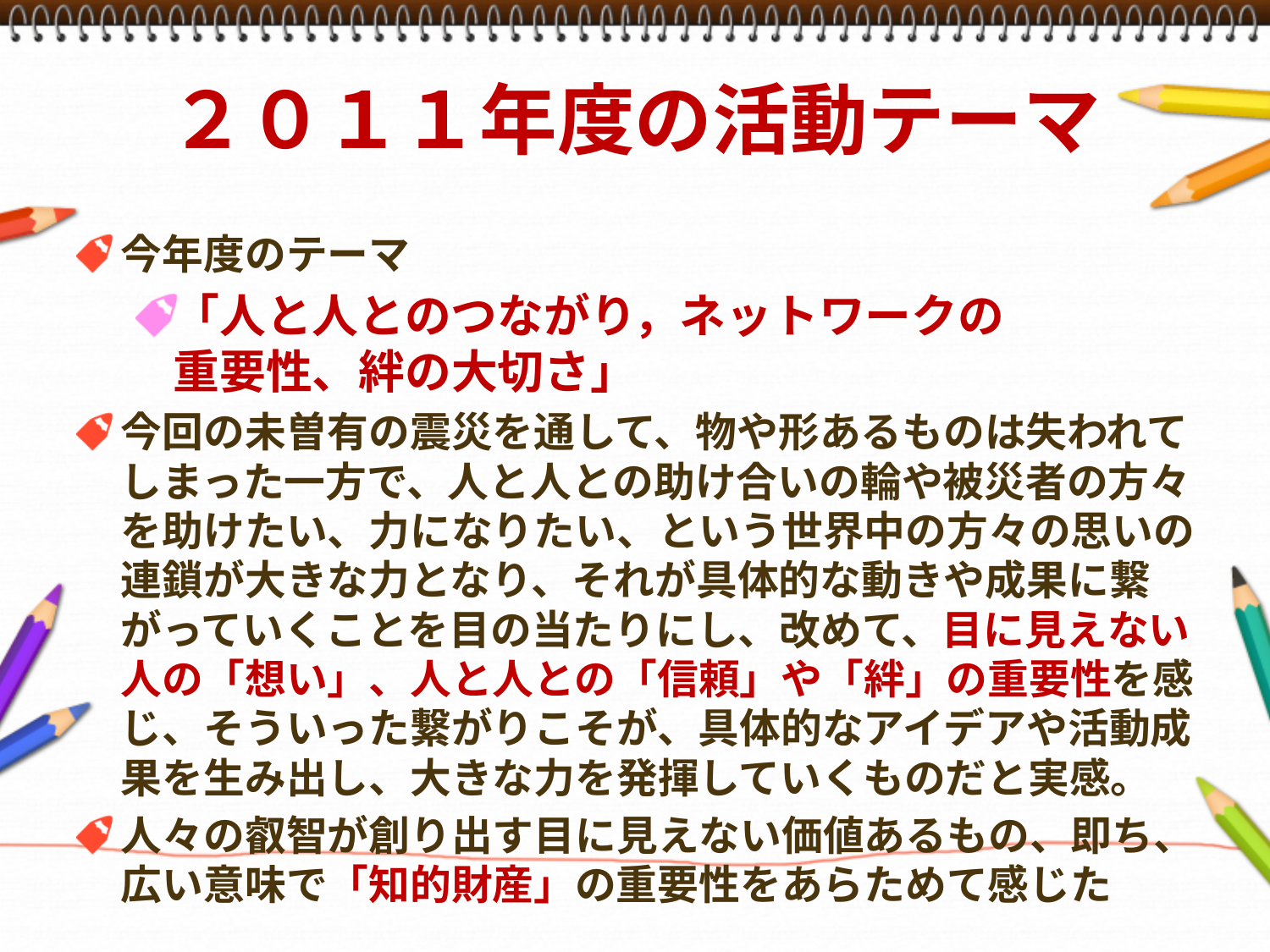

# ２０１１年度の活動テーマ
今年度のテーマ
「人と人とのつながり，ネットワークの
重要性、絆の大切さ」
今回の未曽有の震災を通して、物や形あるものは失われてしまった一方で、人と人との助け合いの輪や被災者の方々を助けたい、力になりたい、という世界中の方々の思いの連鎖が大きな力となり、それが具体的な動きや成果に繋がっていくことを目の当たりにし、改めて、目に見えない人の「想い」、人と人との「信頼」や「絆」の重要性を感じ、そういった繋がりこそが、具体的なアイデアや活動成果を生み出し、大きな力を発揮していくものだと実感。
人々の叡智が創り出す目に見えない価値あるもの、即ち、広い意味で「知的財産」の重要性をあらためて感じた